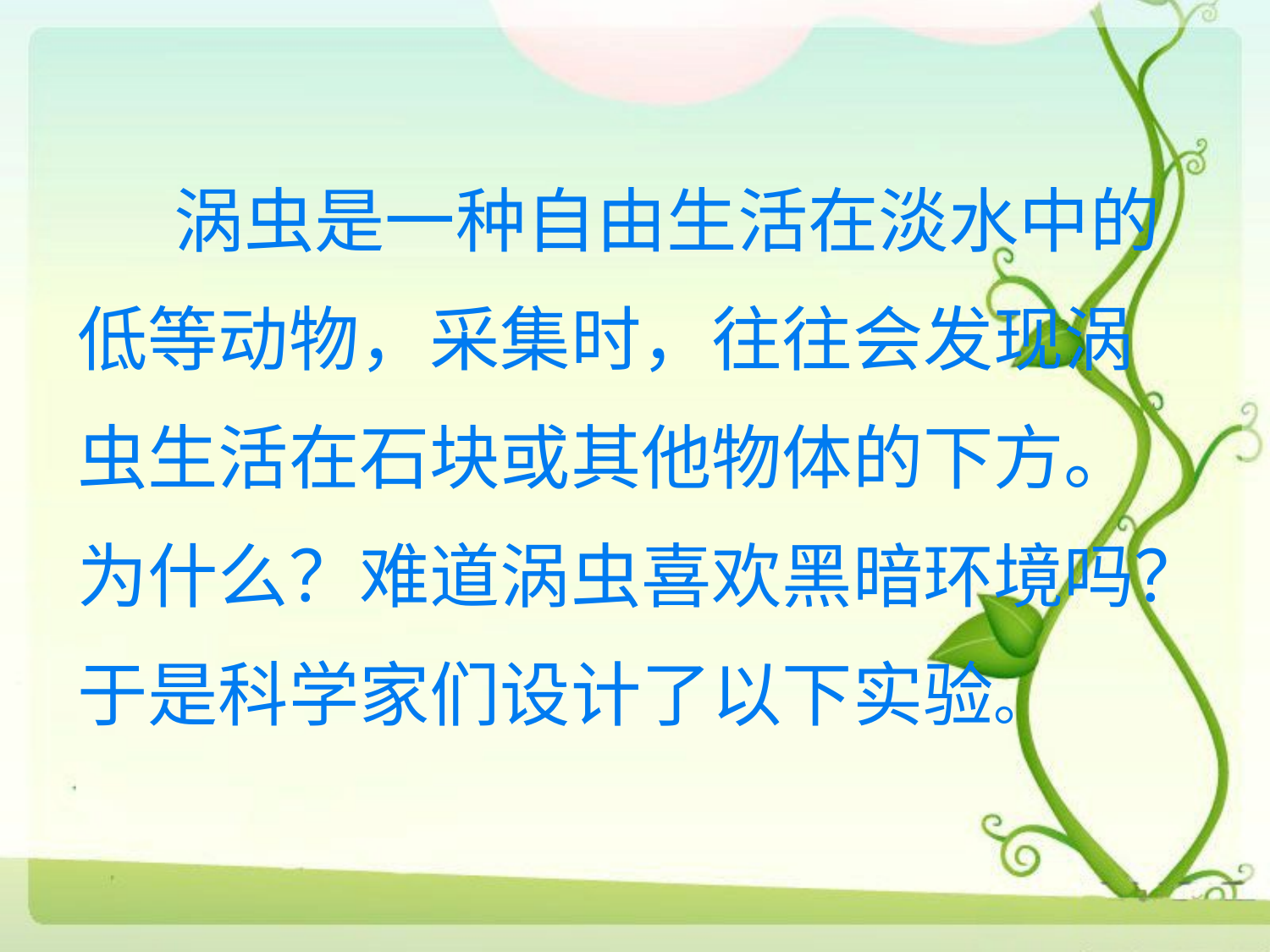

涡虫是一种自由生活在淡水中的低等动物，采集时，往往会发现涡虫生活在石块或其他物体的下方。为什么？难道涡虫喜欢黑暗环境吗？于是科学家们设计了以下实验。